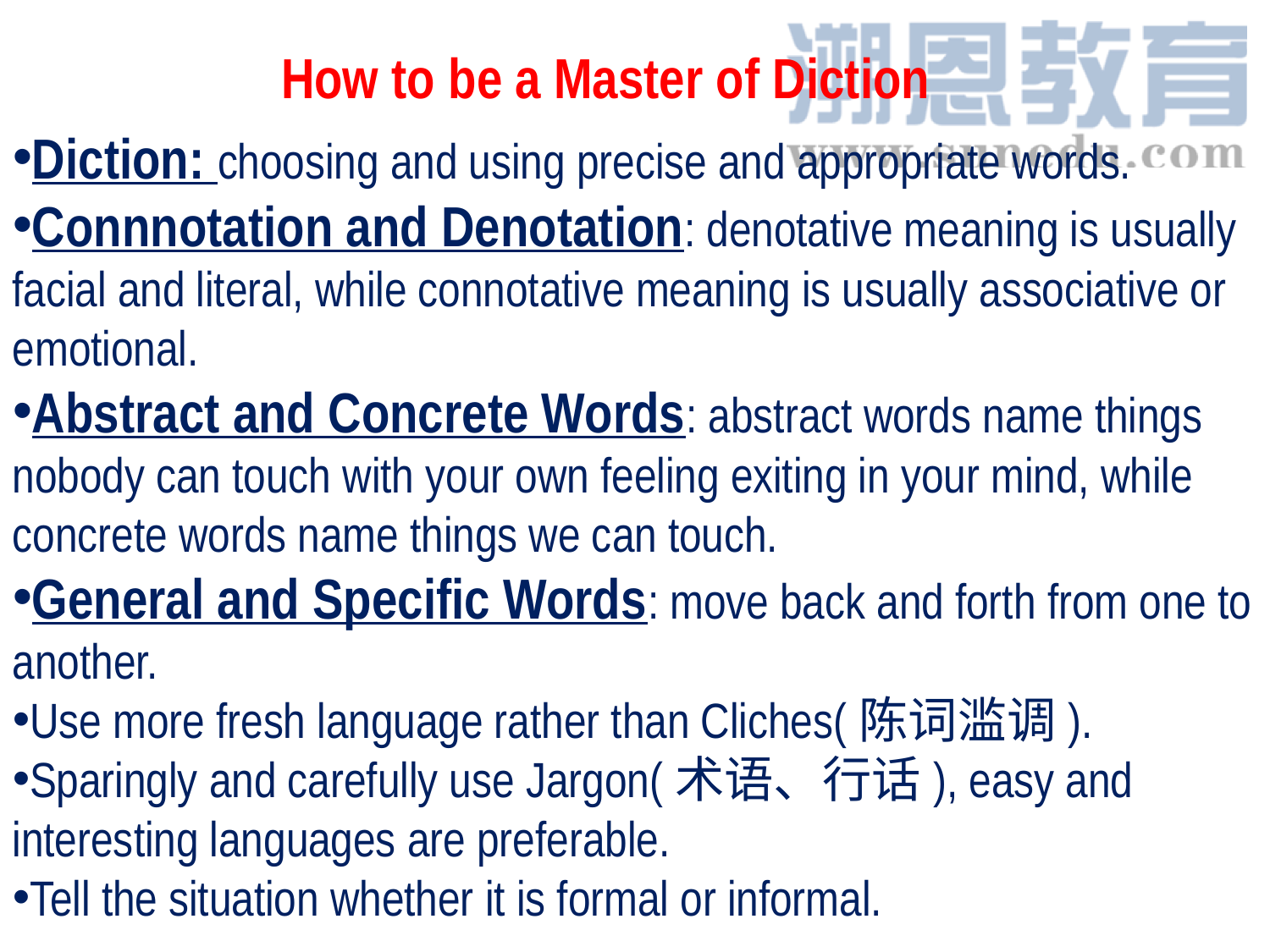

How to be a Master of Diction
Diction: choosing and using precise and appropriate words.
Connnotation and Denotation: denotative meaning is usually facial and literal, while connotative meaning is usually associative or emotional.
Abstract and Concrete Words: abstract words name things nobody can touch with your own feeling exiting in your mind, while concrete words name things we can touch.
General and Specific Words: move back and forth from one to another.
Use more fresh language rather than Cliches(陈词滥调).
Sparingly and carefully use Jargon(术语、行话), easy and interesting languages are preferable.
Tell the situation whether it is formal or informal.